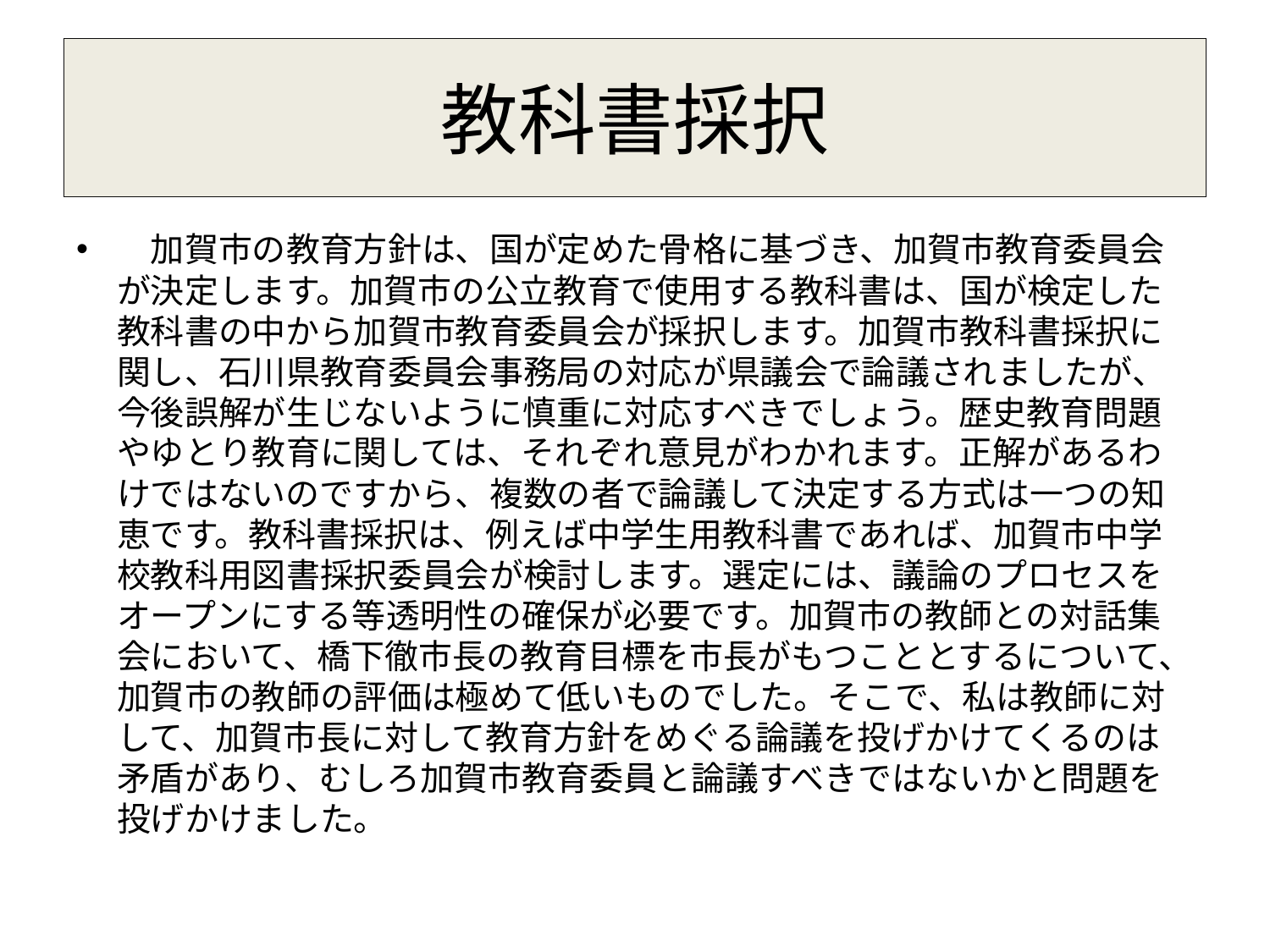

# 教科書採択
　加賀市の教育方針は、国が定めた骨格に基づき、加賀市教育委員会が決定します。加賀市の公立教育で使用する教科書は、国が検定した教科書の中から加賀市教育委員会が採択します。加賀市教科書採択に関し、石川県教育委員会事務局の対応が県議会で論議されましたが、今後誤解が生じないように慎重に対応すべきでしょう。歴史教育問題やゆとり教育に関しては、それぞれ意見がわかれます。正解があるわけではないのですから、複数の者で論議して決定する方式は一つの知恵です。教科書採択は、例えば中学生用教科書であれば、加賀市中学校教科用図書採択委員会が検討します。選定には、議論のプロセスをオープンにする等透明性の確保が必要です。加賀市の教師との対話集会において、橋下徹市長の教育目標を市長がもつこととするについて、加賀市の教師の評価は極めて低いものでした。そこで、私は教師に対して、加賀市長に対して教育方針をめぐる論議を投げかけてくるのは矛盾があり、むしろ加賀市教育委員と論議すべきではないかと問題を投げかけました。